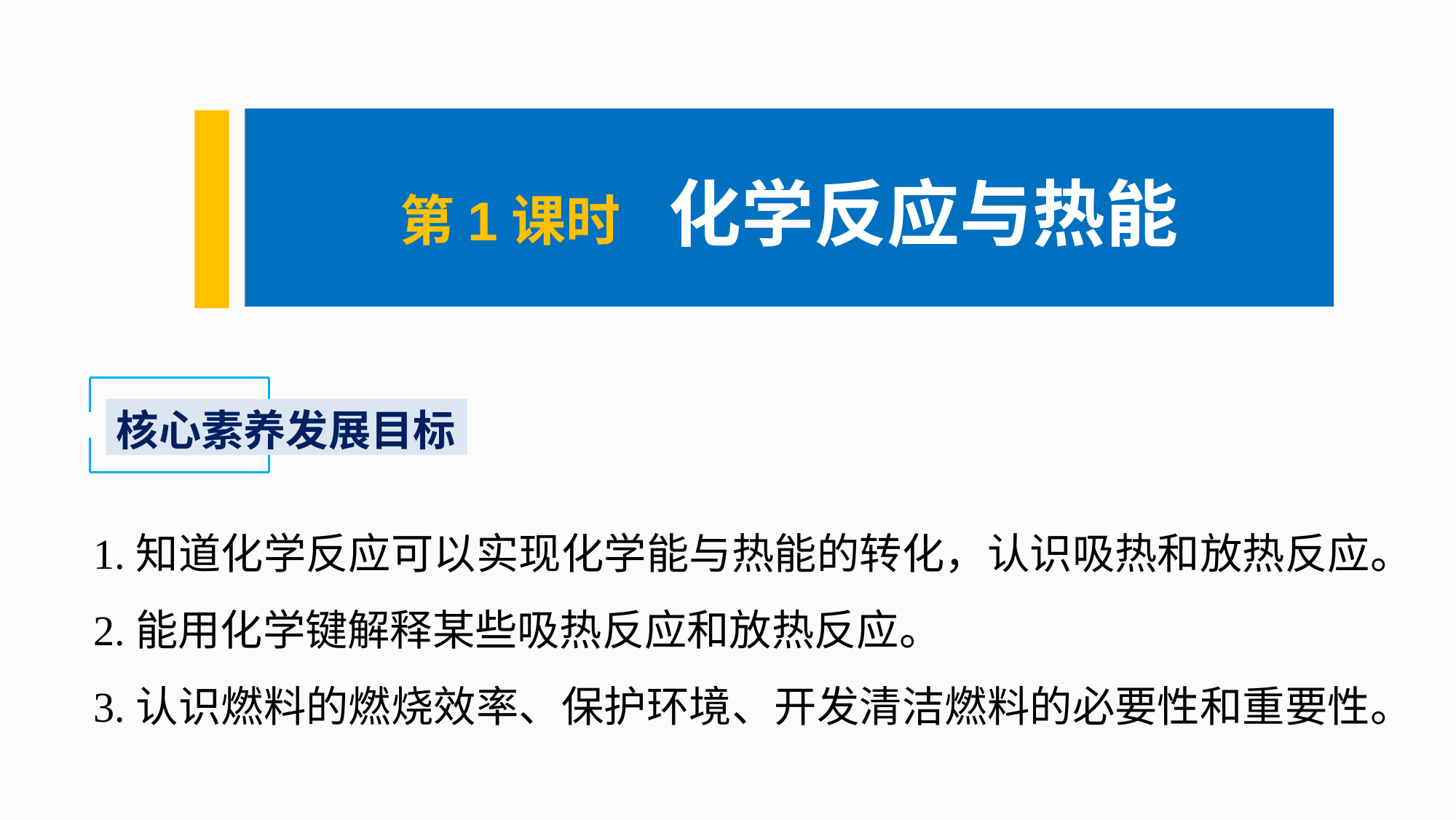

第1课时　化学反应与热能

核心素养发展目标
1.知道化学反应可以实现化学能与热能的转化，认识吸热和放热反应。2.能用化学键解释某些吸热反应和放热反应。
3.认识燃料的燃烧效率、保护环境、开发清洁燃料的必要性和重要性。